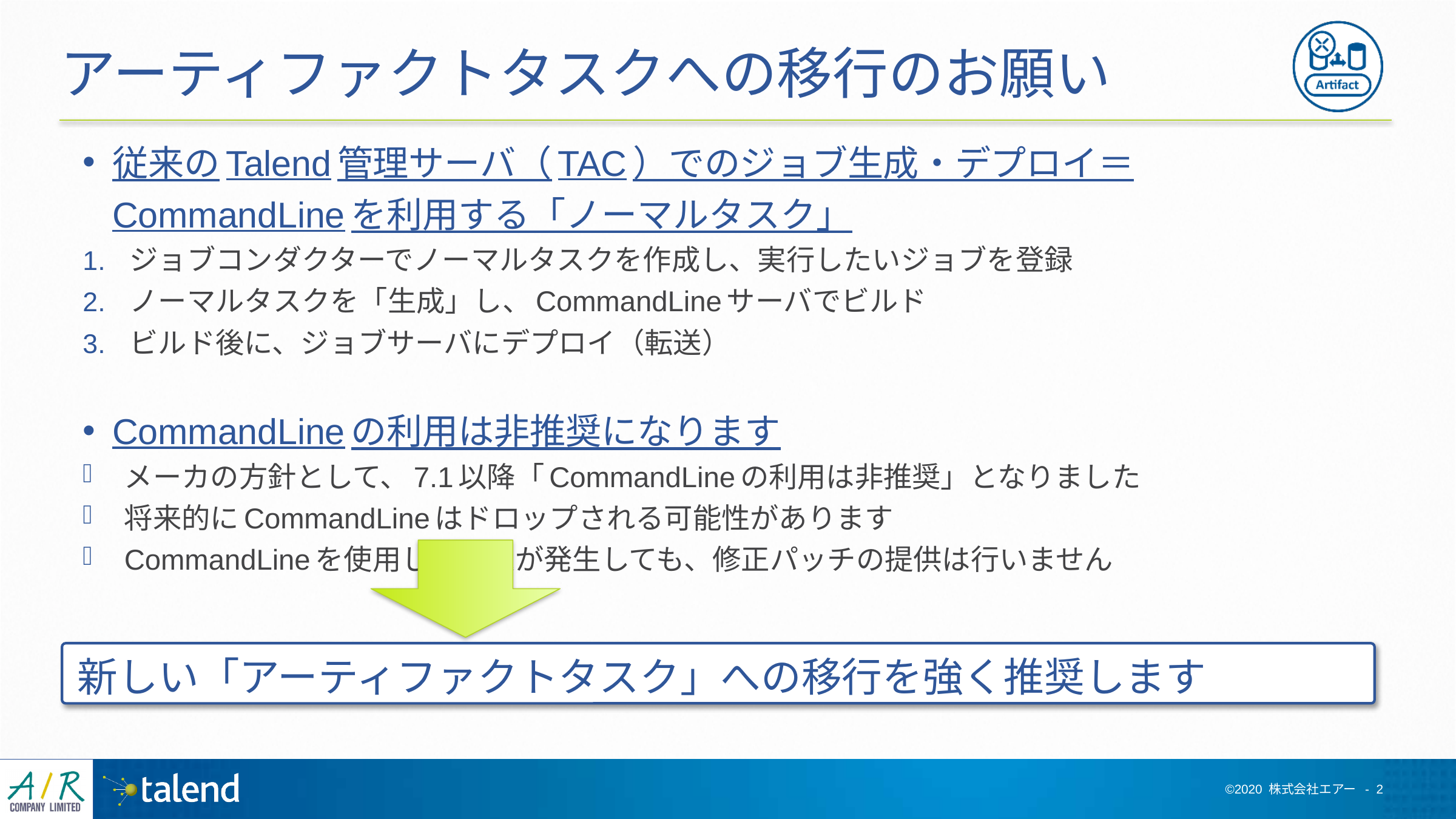

# アーティファクトタスクへの移行のお願い
従来のTalend管理サーバ（TAC）でのジョブ生成・デプロイ＝CommandLineを利用する「ノーマルタスク」
ジョブコンダクターでノーマルタスクを作成し、実行したいジョブを登録
ノーマルタスクを「生成」し、CommandLineサーバでビルド
ビルド後に、ジョブサーバにデプロイ（転送）

CommandLineの利用は非推奨になります
メーカの方針として、7.1以降「CommandLineの利用は非推奨」となりました
将来的にCommandLineはドロップされる可能性があります
CommandLineを使用して問題が発生しても、修正パッチの提供は行いません

新しい「アーティファクトタスク」への移行を強く推奨します